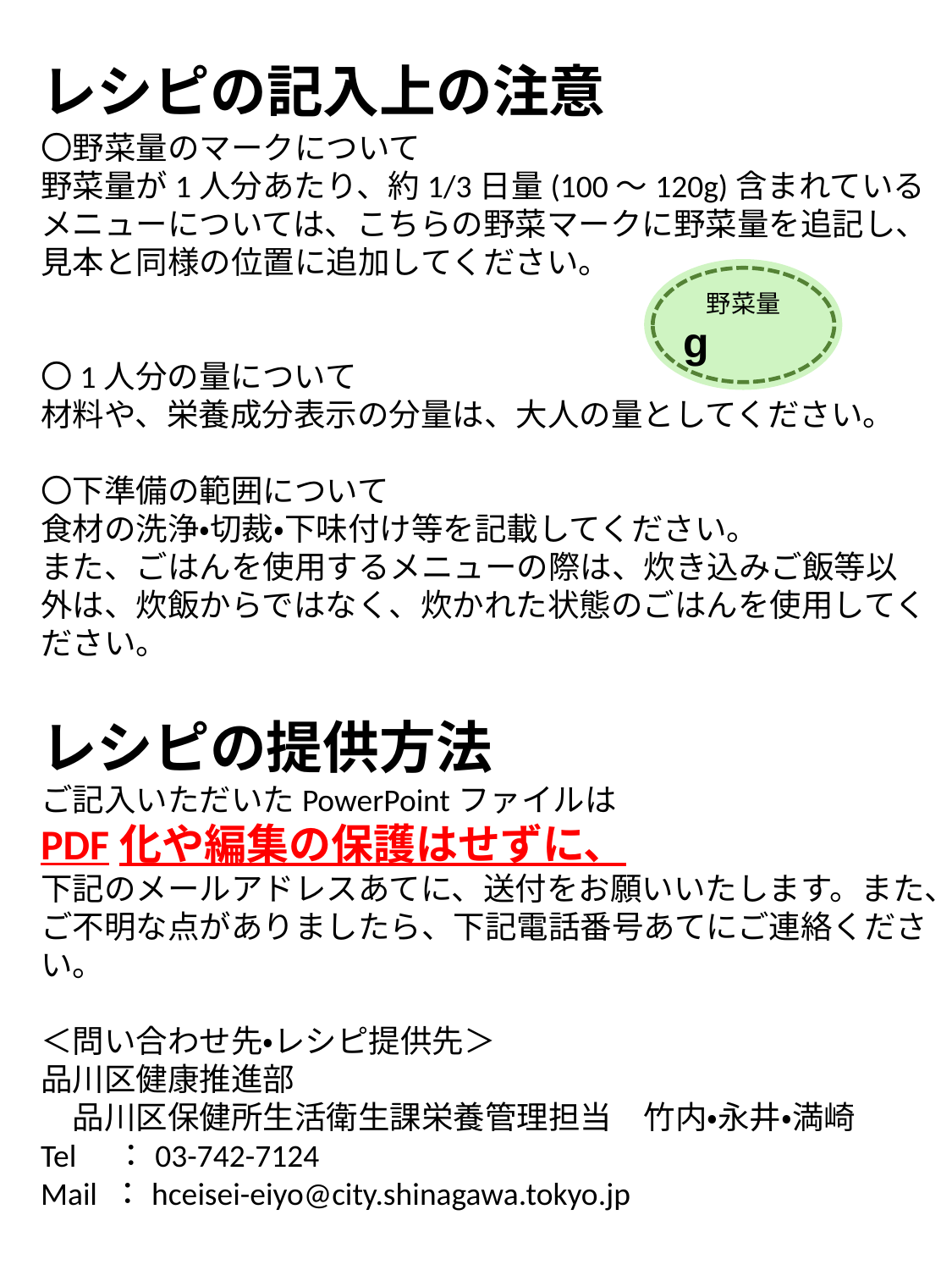

レシピの記入上の注意
〇野菜量のマークについて
野菜量が1人分あたり、約1/3日量(100～120g)含まれているメニューについては、こちらの野菜マークに野菜量を追記し、
見本と同様の位置に追加してください。

〇1人分の量について
材料や、栄養成分表示の分量は、大人の量としてください。

〇下準備の範囲について
食材の洗浄・切裁・下味付け等を記載してください。
また、ごはんを使用するメニューの際は、炊き込みご飯等以外は、炊飯からではなく、炊かれた状態のごはんを使用してください。

野菜量
g
レシピの提供方法
ご記入いただいたPowerPointファイルは
PDF化や編集の保護はせずに、
下記のメールアドレスあてに、送付をお願いいたします。また、ご不明な点がありましたら、下記電話番号あてにご連絡ください。

＜問い合わせ先・レシピ提供先＞
品川区健康推進部
　品川区保健所生活衛生課栄養管理担当　竹内・永井・満崎
Tel　：03-742-7124
Mail ：hceisei-eiyo@city.shinagawa.tokyo.jp